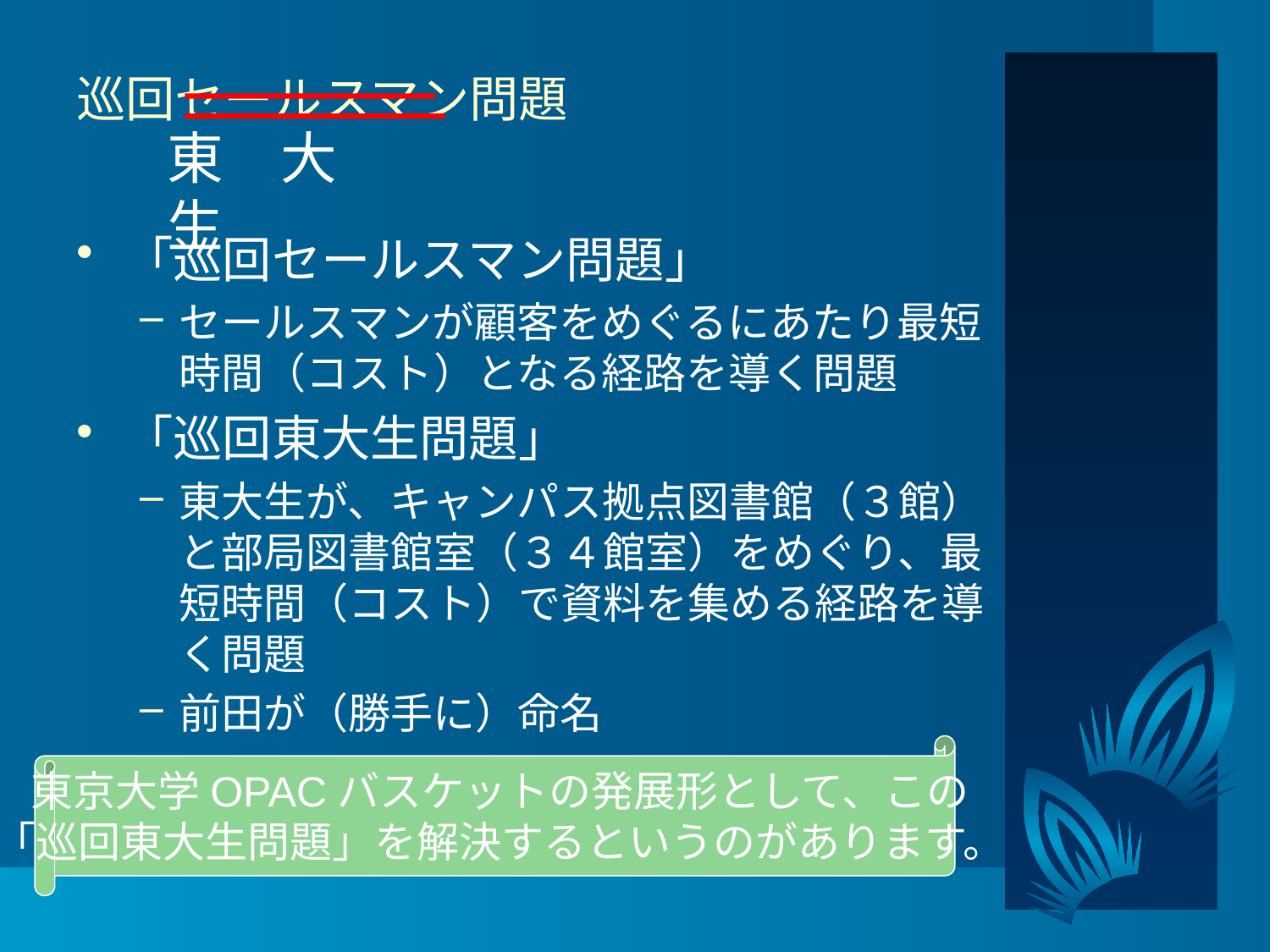

# 巡回セールスマン問題

東　大　生
「巡回セールスマン問題」
セールスマンが顧客をめぐるにあたり最短時間（コスト）となる経路を導く問題
「巡回東大生問題」
東大生が、キャンパス拠点図書館（３館）と部局図書館室（３４館室）をめぐり、最短時間（コスト）で資料を集める経路を導く問題
前田が（勝手に）命名
東京大学OPACバスケットの発展形として、この
「巡回東大生問題」を解決するというのがあります。